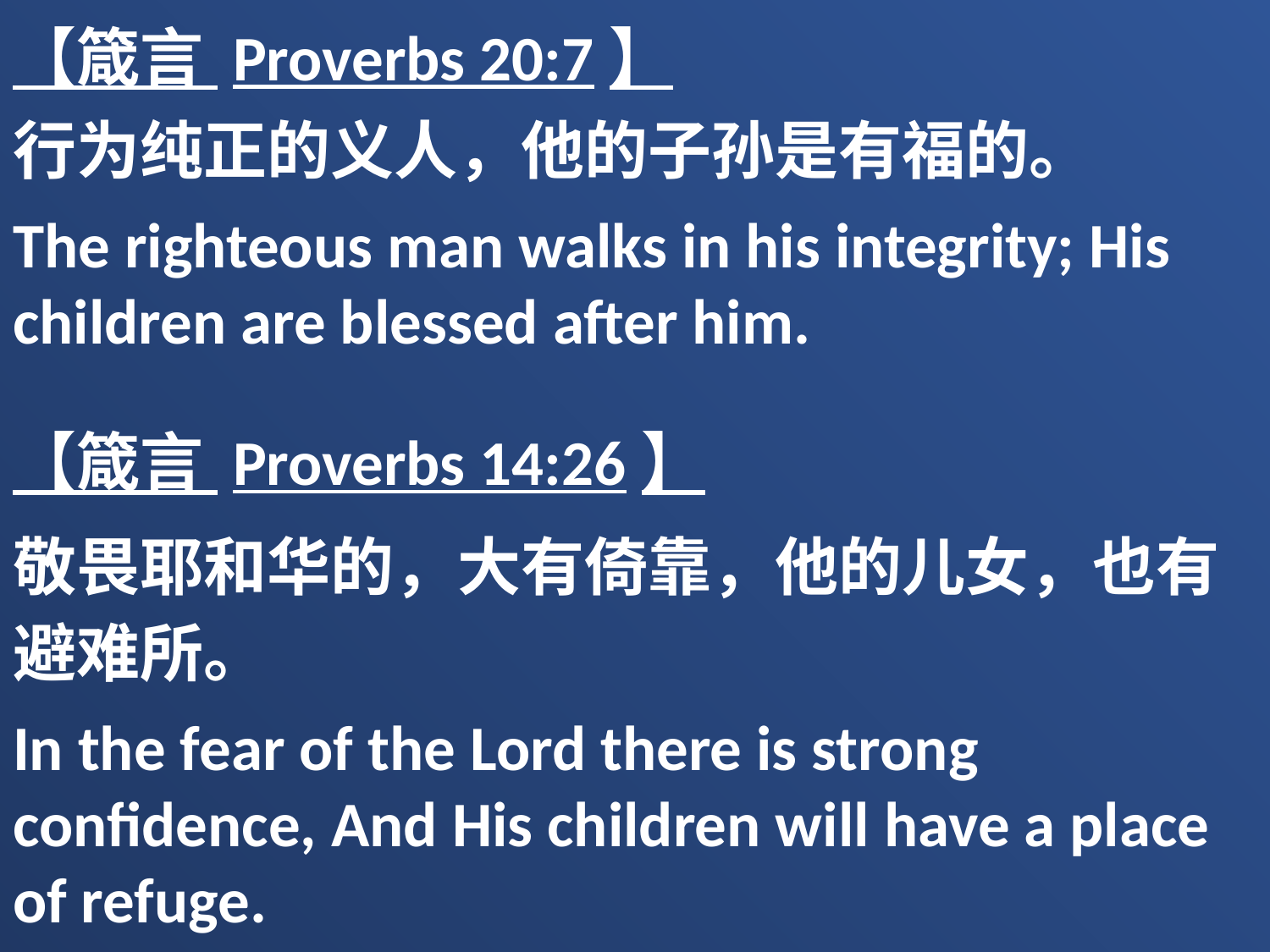

【箴言 Proverbs 20:7】
行为纯正的义人，他的子孙是有福的。
The righteous man walks in his integrity; His children are blessed after him.

【箴言 Proverbs 14:26】
敬畏耶和华的，大有倚靠，他的儿女，也有避难所。
In the fear of the Lord there is strong confidence, And His children will have a place of refuge.